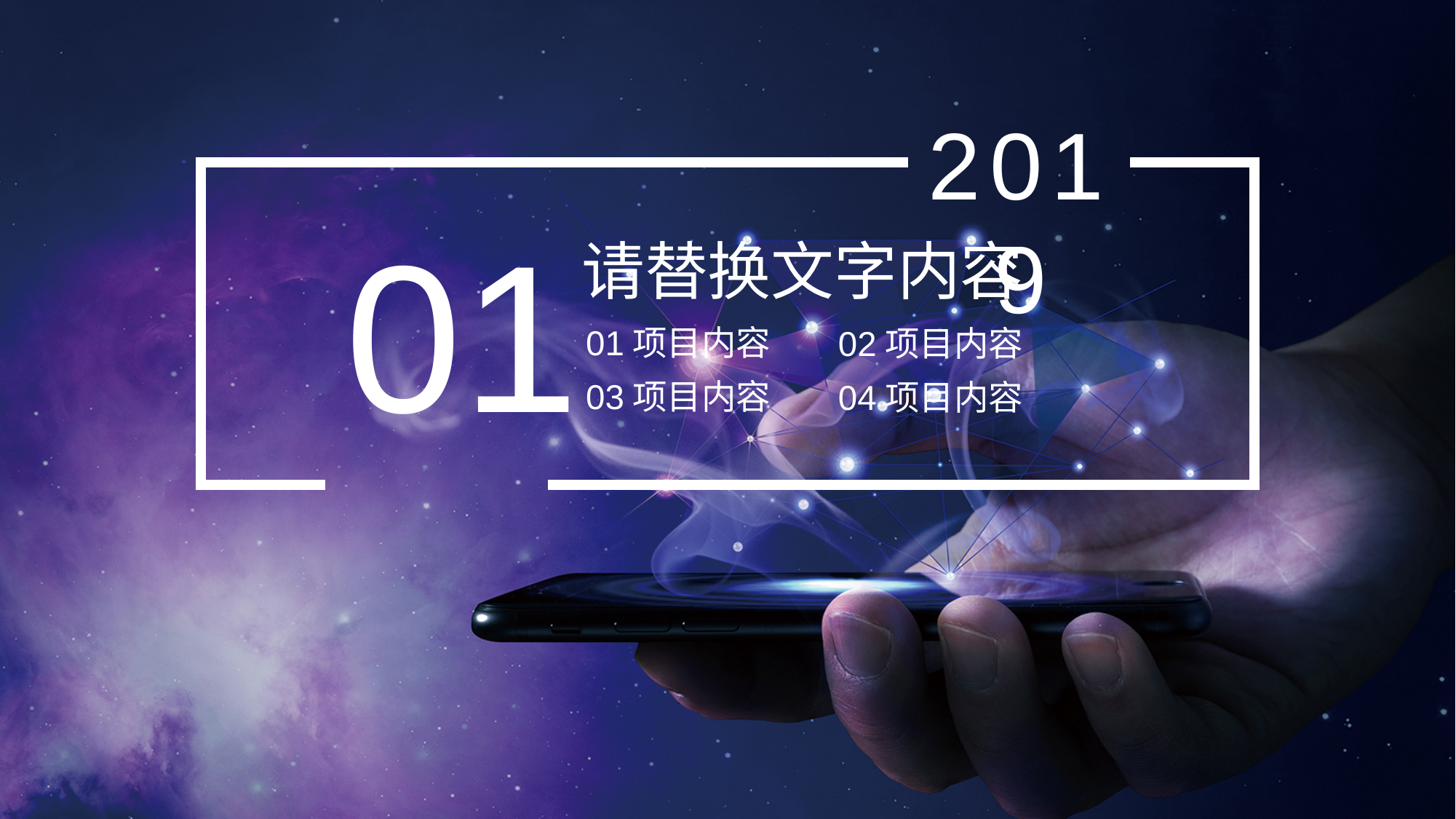

2019

01
请替换文字内容
01项目内容
02项目内容
03项目内容
04项目内容